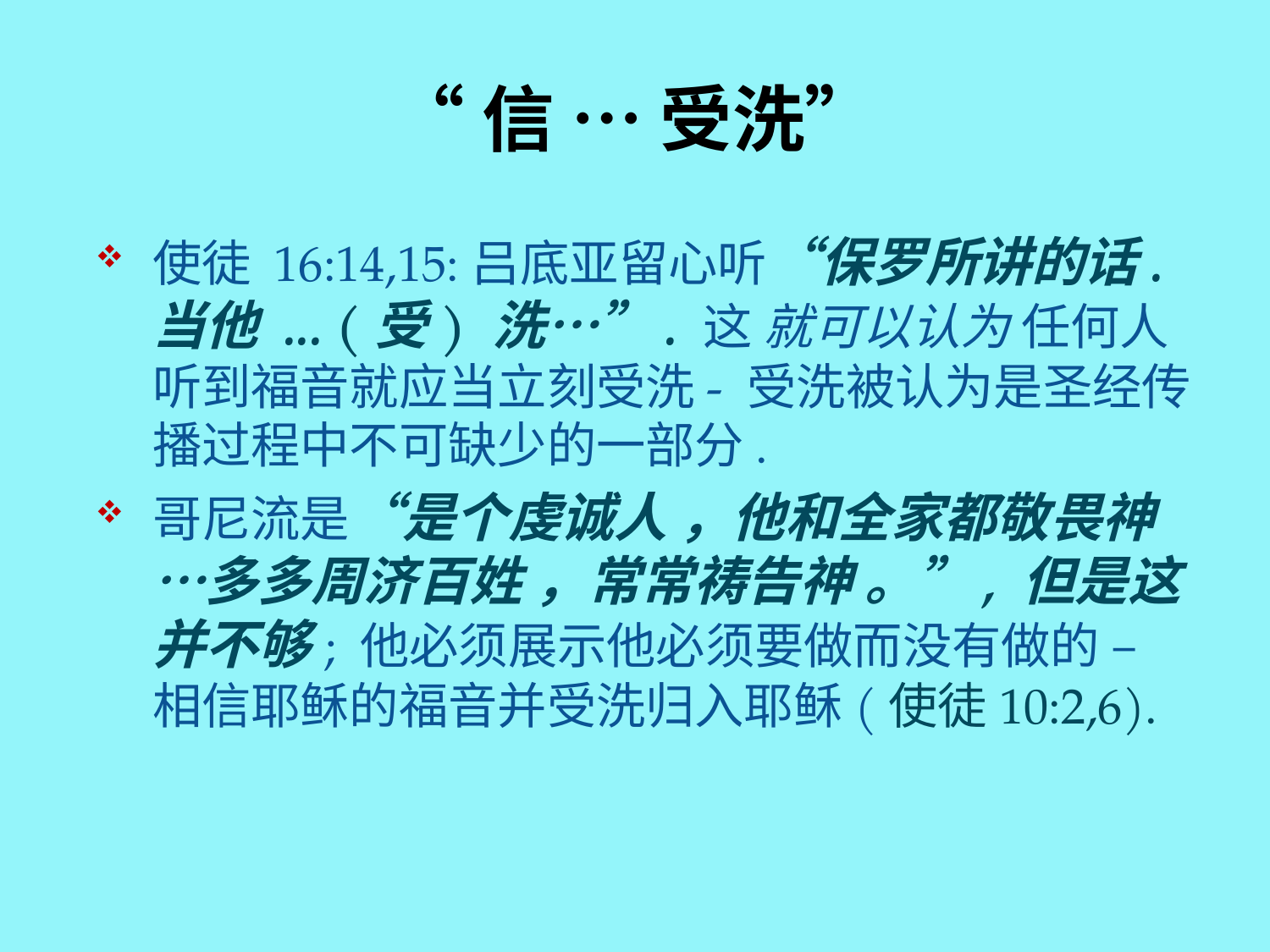

# “信 … 受洗”
使徒 16:14,15:吕底亚留心听“保罗所讲的话. 当他 ... (受) 洗…”. 这 就可以认为 任何人听到福音就应当立刻受洗- 受洗被认为是圣经传播过程中不可缺少的一部分.
哥尼流是“是个虔诚人 ，他和全家都敬畏神…多多周济百姓 ，常常祷告神 。”, 但是这并不够; 他必须展示他必须要做而没有做的 – 相信耶稣的福音并受洗归入耶稣(使徒10:2,6).